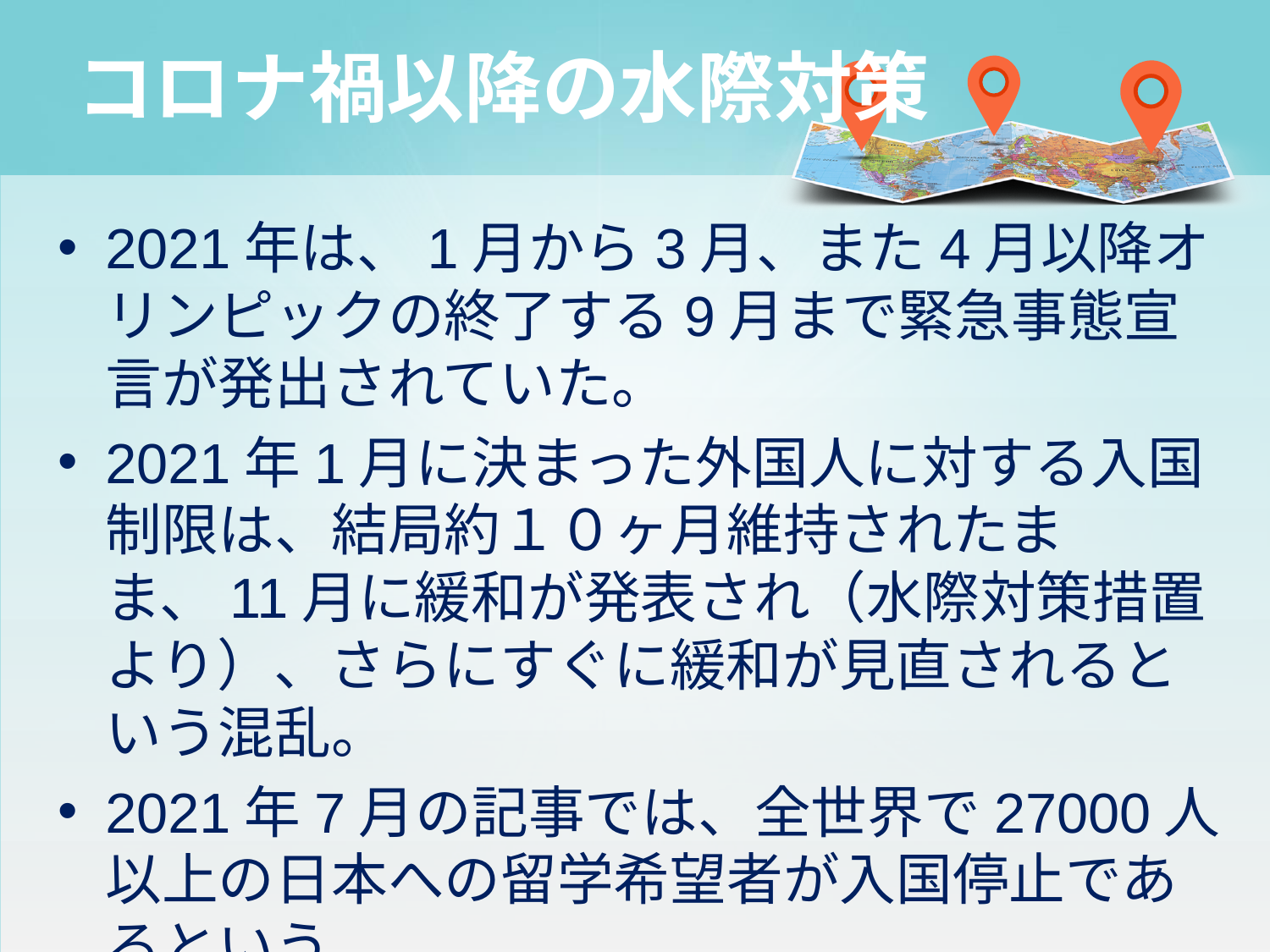

# コロナ禍以降の水際対策
2021年は、1月から3月、また4月以降オリンピックの終了する9月まで緊急事態宣言が発出されていた。
2021年1月に決まった外国人に対する入国制限は、結局約１０ヶ月維持されたまま、11月に緩和が発表され（水際対策措置より）、さらにすぐに緩和が見直されるという混乱。
2021年7月の記事では、全世界で27000人以上の日本への留学希望者が入国停止であるという。